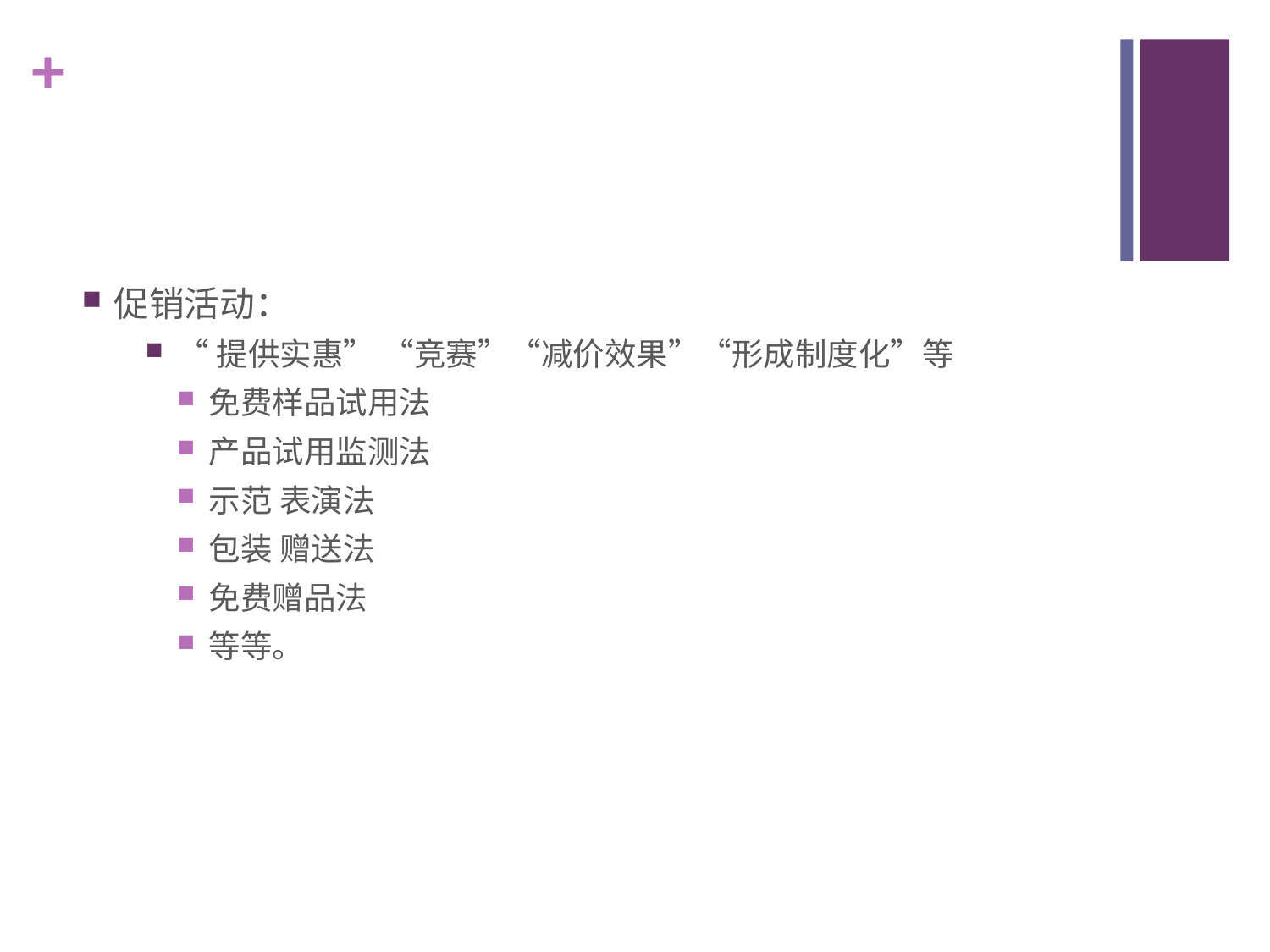

#
促销活动：
“提供实惠” “竞赛”“减价效果”“形成制度化”等
免费样品试用法
产品试用监测法
示范 表演法
包装 赠送法
免费赠品法
等等。